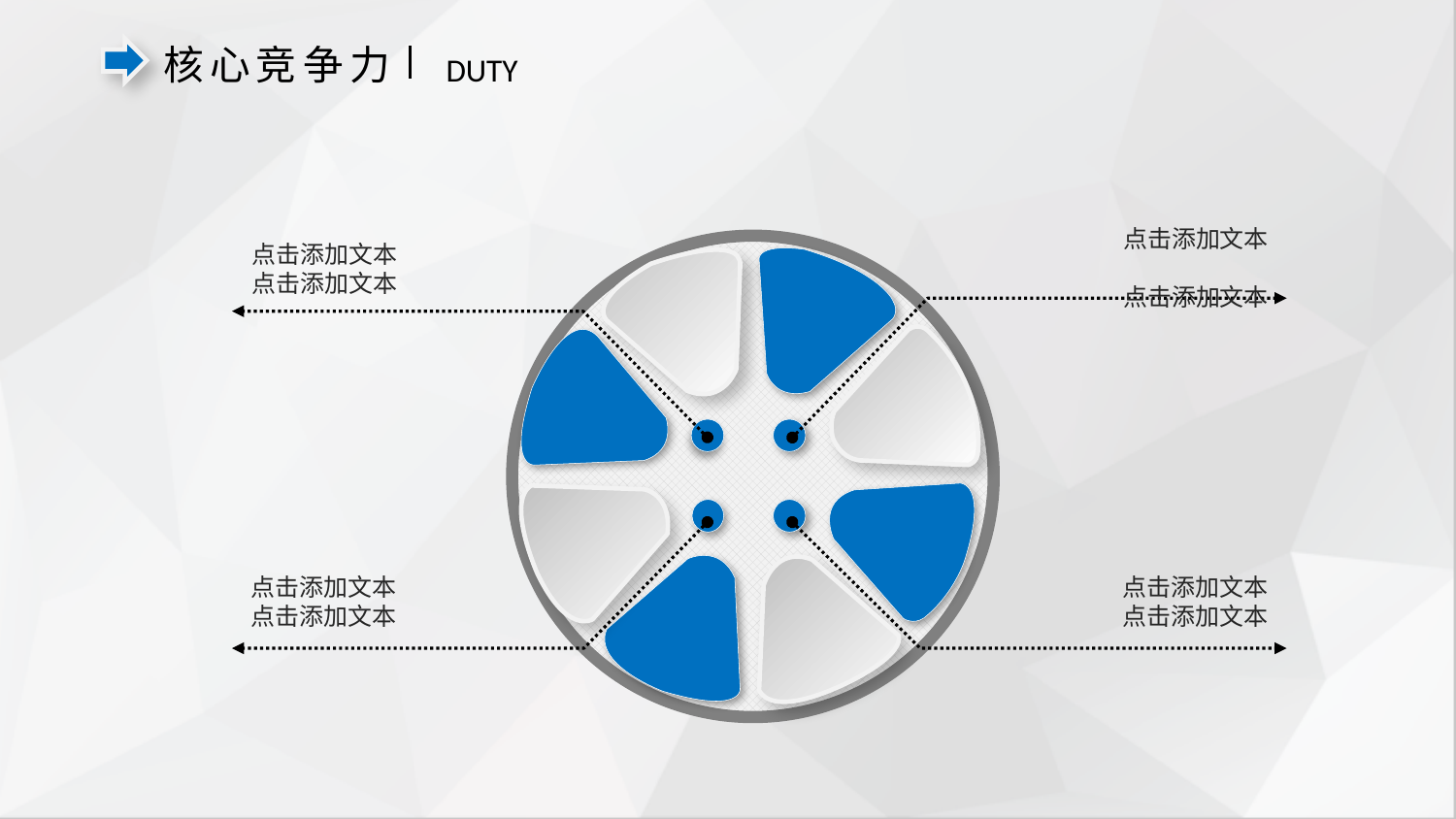

核心竞争力

DUTY
点击添加文本
点击添加文本

点击添加文本
点击添加文本

点击添加文本
点击添加文本
点击添加文本
点击添加文本
延时符